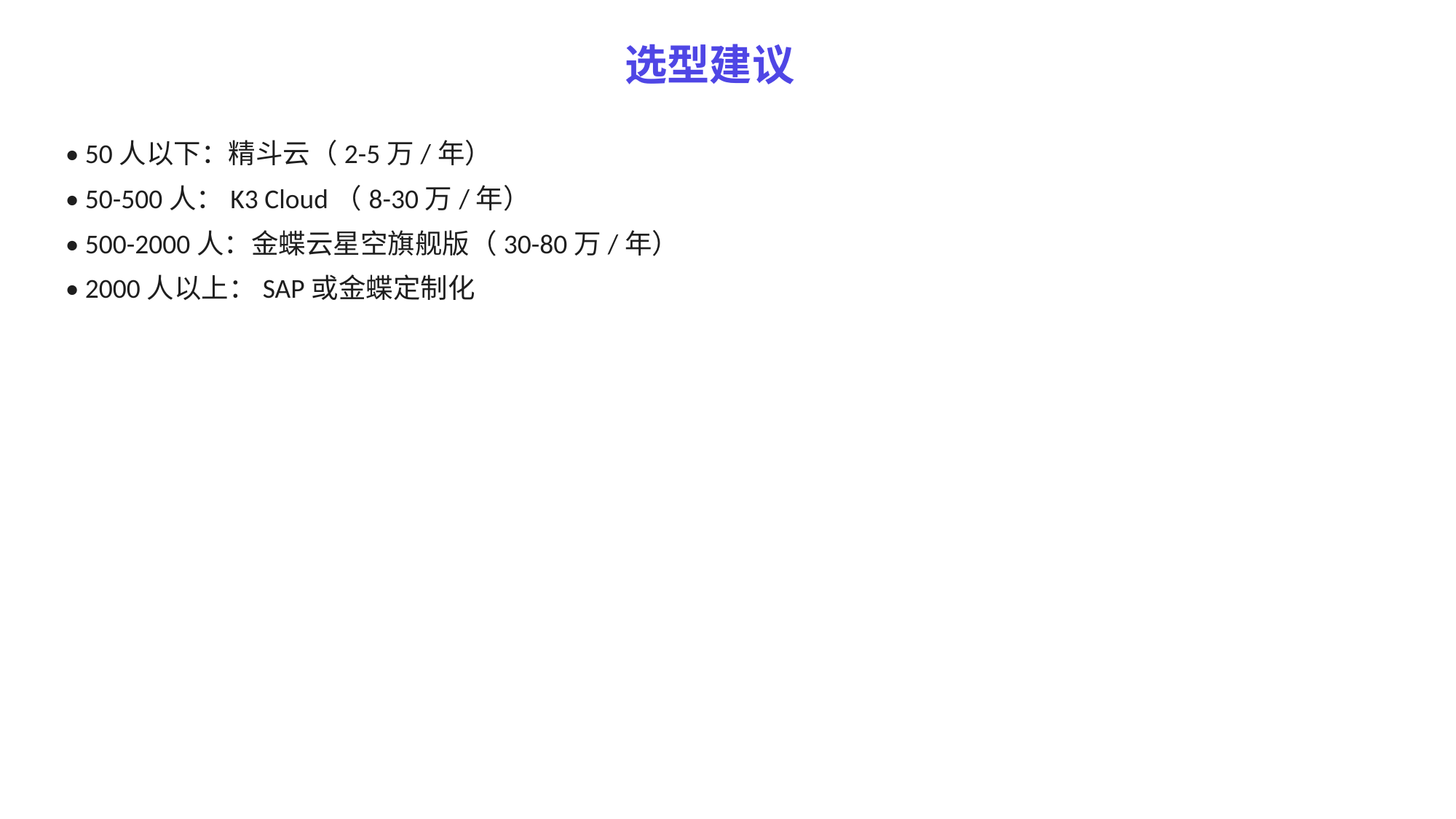

选型建议
• 50人以下：精斗云（2-5万/年）
• 50-500人：K3 Cloud（8-30万/年）
• 500-2000人：金蝶云星空旗舰版（30-80万/年）
• 2000人以上：SAP或金蝶定制化